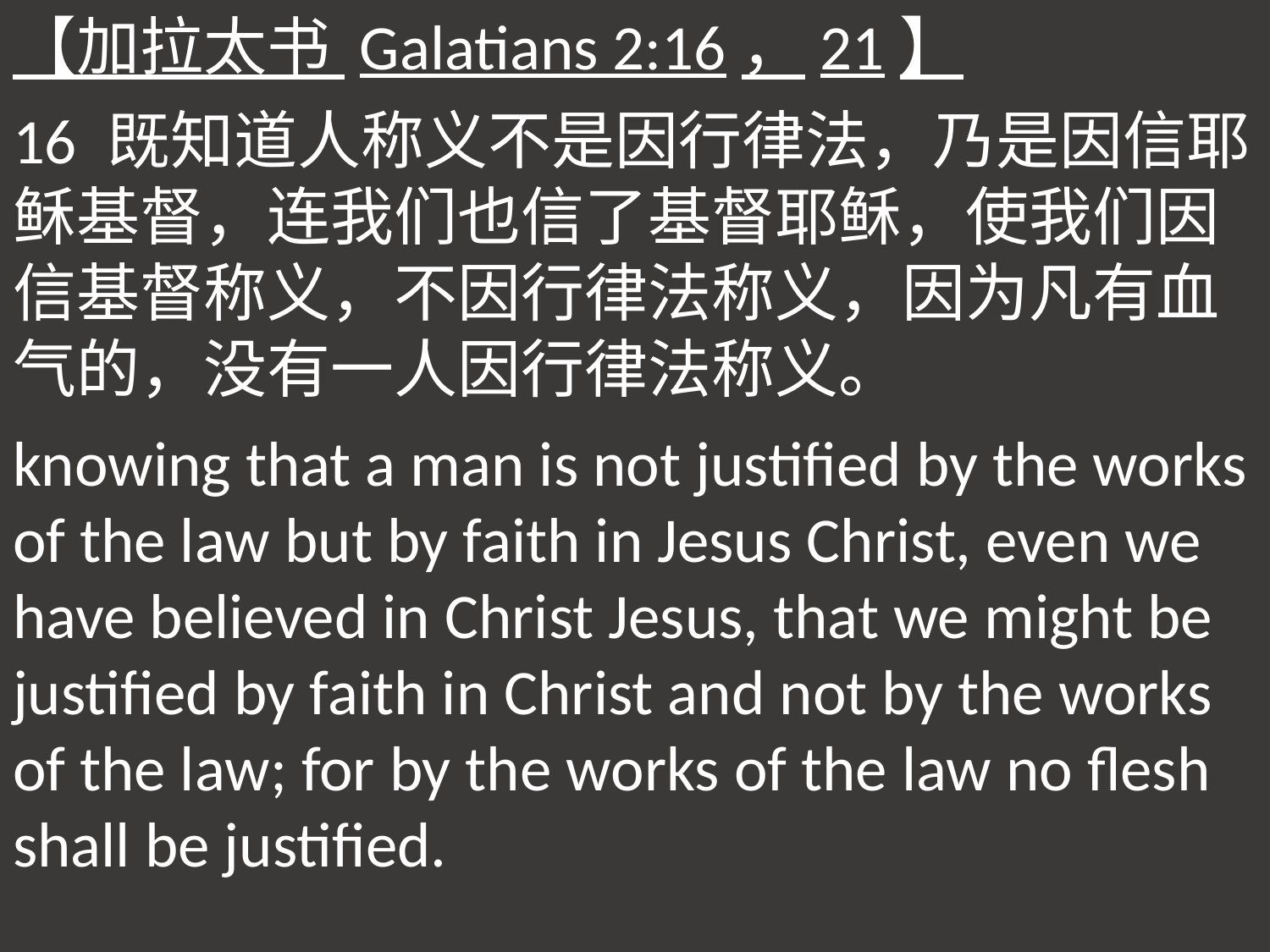

【加拉太书 Galatians 2:16，21】
16 既知道人称义不是因行律法，乃是因信耶稣基督，连我们也信了基督耶稣，使我们因信基督称义，不因行律法称义，因为凡有血气的，没有一人因行律法称义。
knowing that a man is not justified by the works of the law but by faith in Jesus Christ, even we have believed in Christ Jesus, that we might be justified by faith in Christ and not by the works of the law; for by the works of the law no flesh shall be justified.